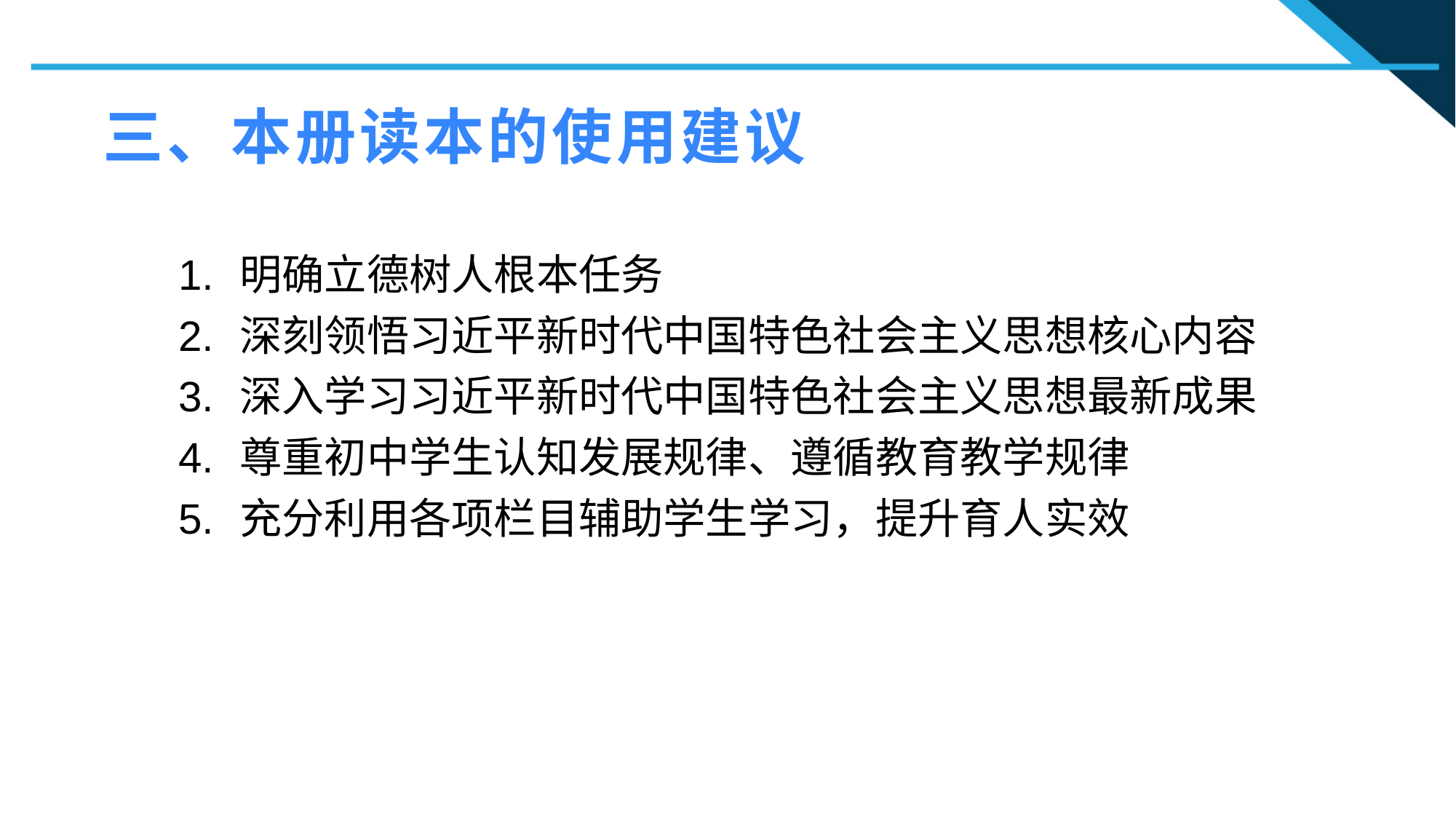

三、本册读本的使用建议
明确立德树人根本任务
深刻领悟习近平新时代中国特色社会主义思想核心内容
深入学习习近平新时代中国特色社会主义思想最新成果
尊重初中学生认知发展规律、遵循教育教学规律
充分利用各项栏目辅助学生学习，提升育人实效
1
2

2
n